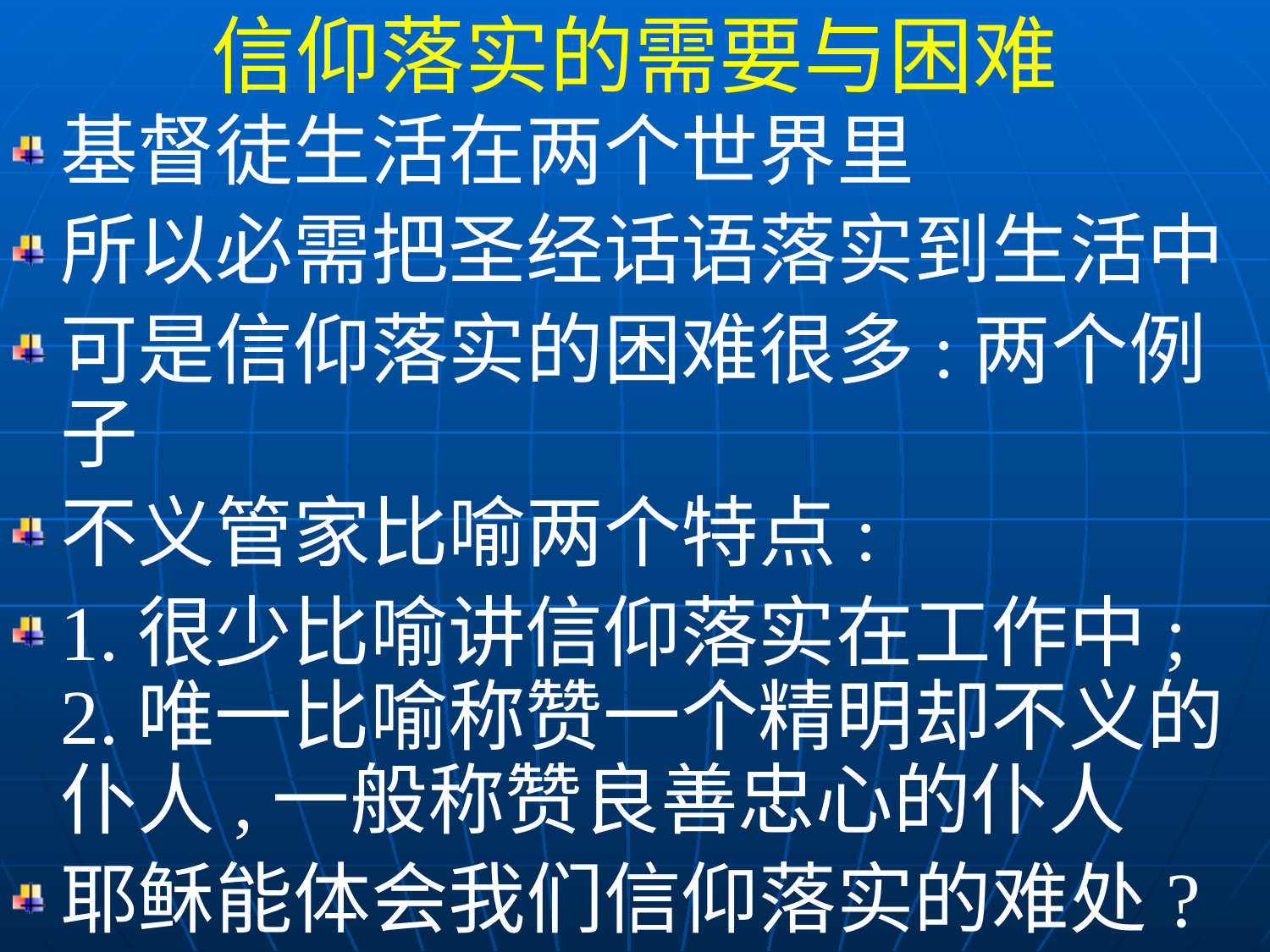

信仰落实的需要与困难
基督徒生活在两个世界里
所以必需把圣经话语落实到生活中
可是信仰落实的困难很多:两个例子
不义管家比喻两个特点:
1.很少比喻讲信仰落实在工作中;    2.唯一比喻称赞一个精明却不义的仆人,一般称赞良善忠心的仆人
耶稣能体会我们信仰落实的难处?